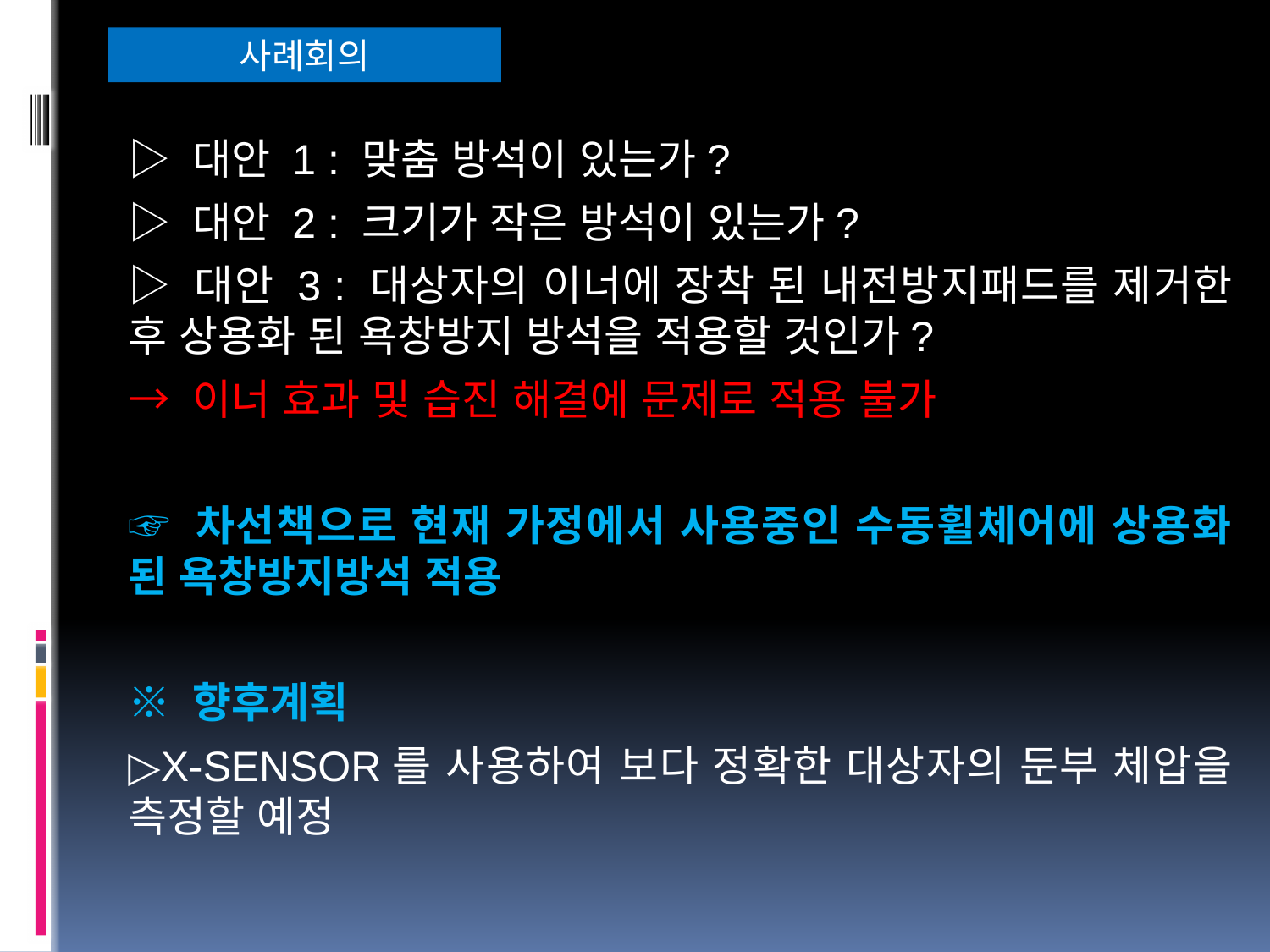

사례회의
▷ 대안 1 : 맞춤 방석이 있는가?
▷ 대안 2 : 크기가 작은 방석이 있는가?
▷ 대안 3 : 대상자의 이너에 장착 된 내전방지패드를 제거한 후 상용화 된 욕창방지 방석을 적용할 것인가?
→ 이너 효과 및 습진 해결에 문제로 적용 불가

☞ 차선책으로 현재 가정에서 사용중인 수동휠체어에 상용화 된 욕창방지방석 적용

※ 향후계획
▷X-SENSOR를 사용하여 보다 정확한 대상자의 둔부 체압을 측정할 예정